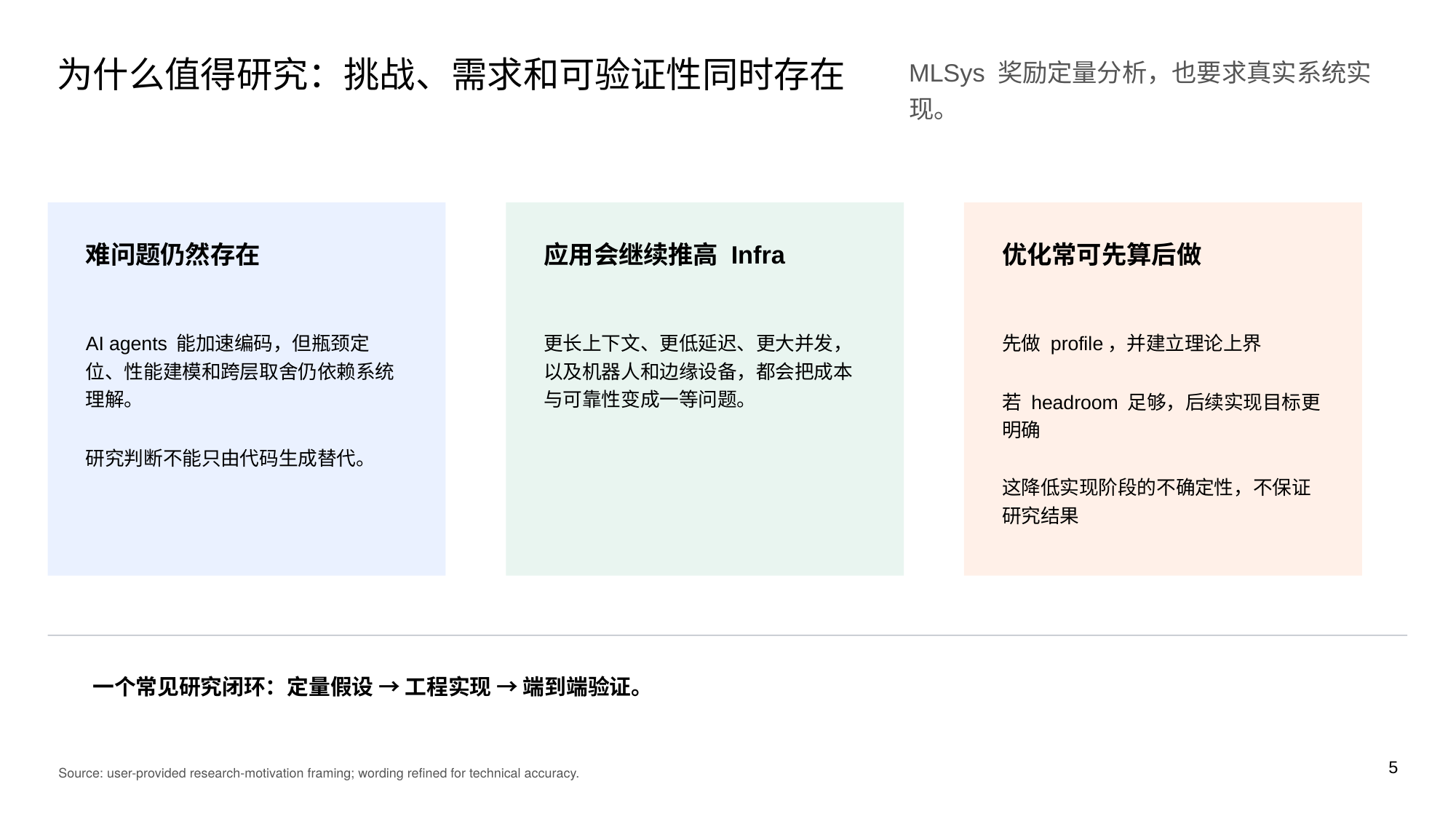

为什么值得研究：挑战、需求和可验证性同时存在
MLSys 奖励定量分析，也要求真实系统实现。

难问题仍然存在
应用会继续推高 Infra
优化常可先算后做
AI agents 能加速编码，但瓶颈定位、性能建模和跨层取舍仍依赖系统理解。

研究判断不能只由代码生成替代。
更长上下文、更低延迟、更大并发，以及机器人和边缘设备，都会把成本与可靠性变成一等问题。
先做 profile，并建立理论上界

若 headroom 足够，后续实现目标更明确

这降低实现阶段的不确定性，不保证研究结果

一个常见研究闭环：定量假设 → 工程实现 → 端到端验证。
5
Source: user-provided research-motivation framing; wording refined for technical accuracy.